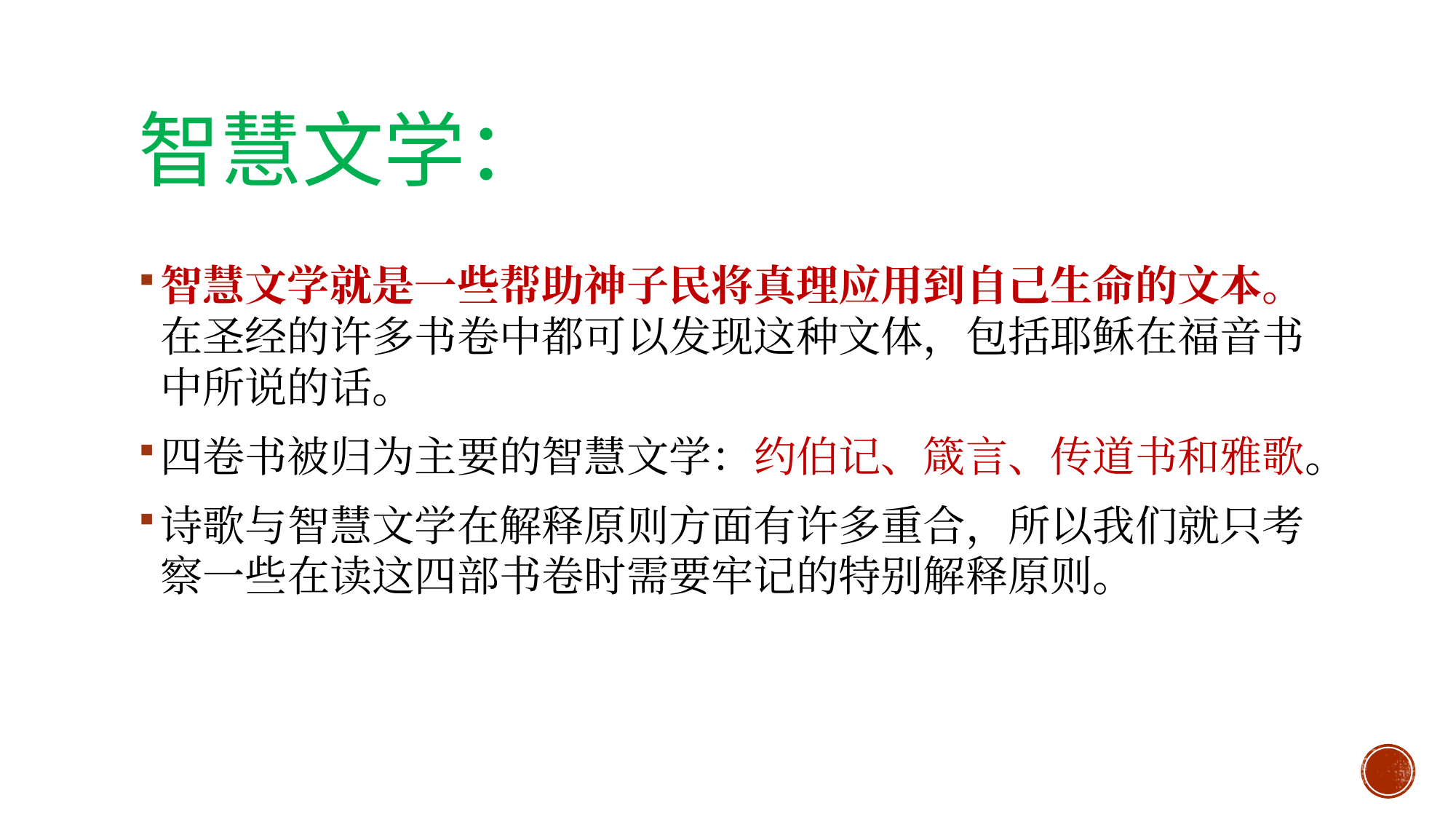

# 智慧文学：
智慧文学就是一些帮助神子民将真理应用到自己生命的文本。在圣经的许多书卷中都可以发现这种文体，包括耶稣在福音书中所说的话。
四卷书被归为主要的智慧文学：约伯记、箴言、传道书和雅歌。
诗歌与智慧文学在解释原则方面有许多重合，所以我们就只考察一些在读这四部书卷时需要牢记的特别解释原则。